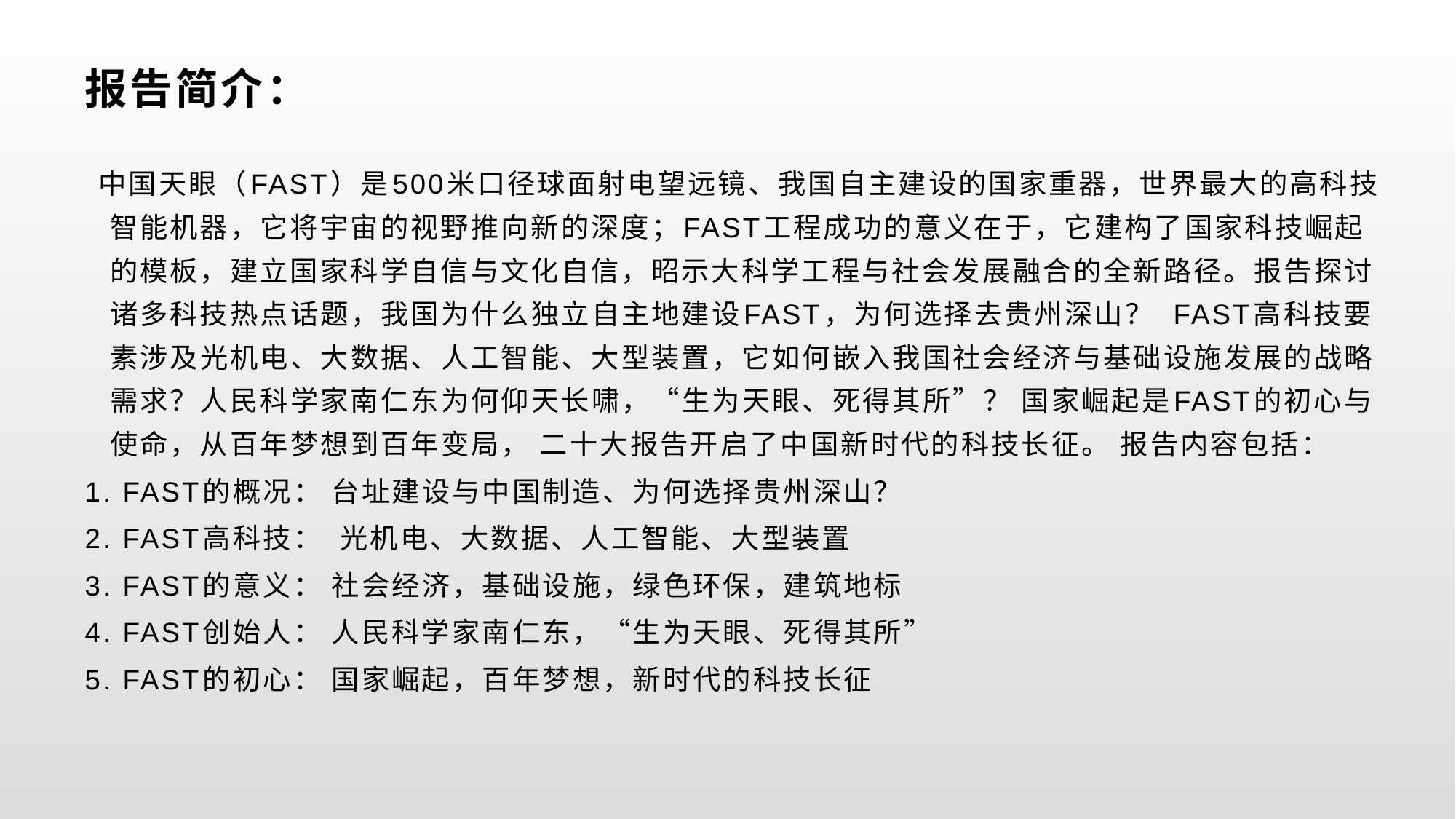

# 报告简介：

   中国天眼（FAST）是500米口径球面射电望远镜、我国自主建设的国家重器，世界最大的高科技智能机器，它将宇宙的视野推向新的深度；FAST工程成功的意义在于，它建构了国家科技崛起的模板，建立国家科学自信与文化自信，昭示大科学工程与社会发展融合的全新路径。报告探讨诸多科技热点话题，我国为什么独立自主地建设FAST，为何选择去贵州深山？  FAST高科技要素涉及光机电、大数据、人工智能、大型装置，它如何嵌入我国社会经济与基础设施发展的战略需求？人民科学家南仁东为何仰天长啸，“生为天眼、死得其所”？ 国家崛起是FAST的初心与使命，从百年梦想到百年变局， 二十大报告开启了中国新时代的科技长征。 报告内容包括：
1. FAST的概况： 台址建设与中国制造、为何选择贵州深山？
2. FAST高科技：  光机电、大数据、人工智能、大型装置
3. FAST的意义： 社会经济，基础设施，绿色环保，建筑地标
4. FAST创始人： 人民科学家南仁东，“生为天眼、死得其所”
5. FAST的初心： 国家崛起，百年梦想，新时代的科技长征